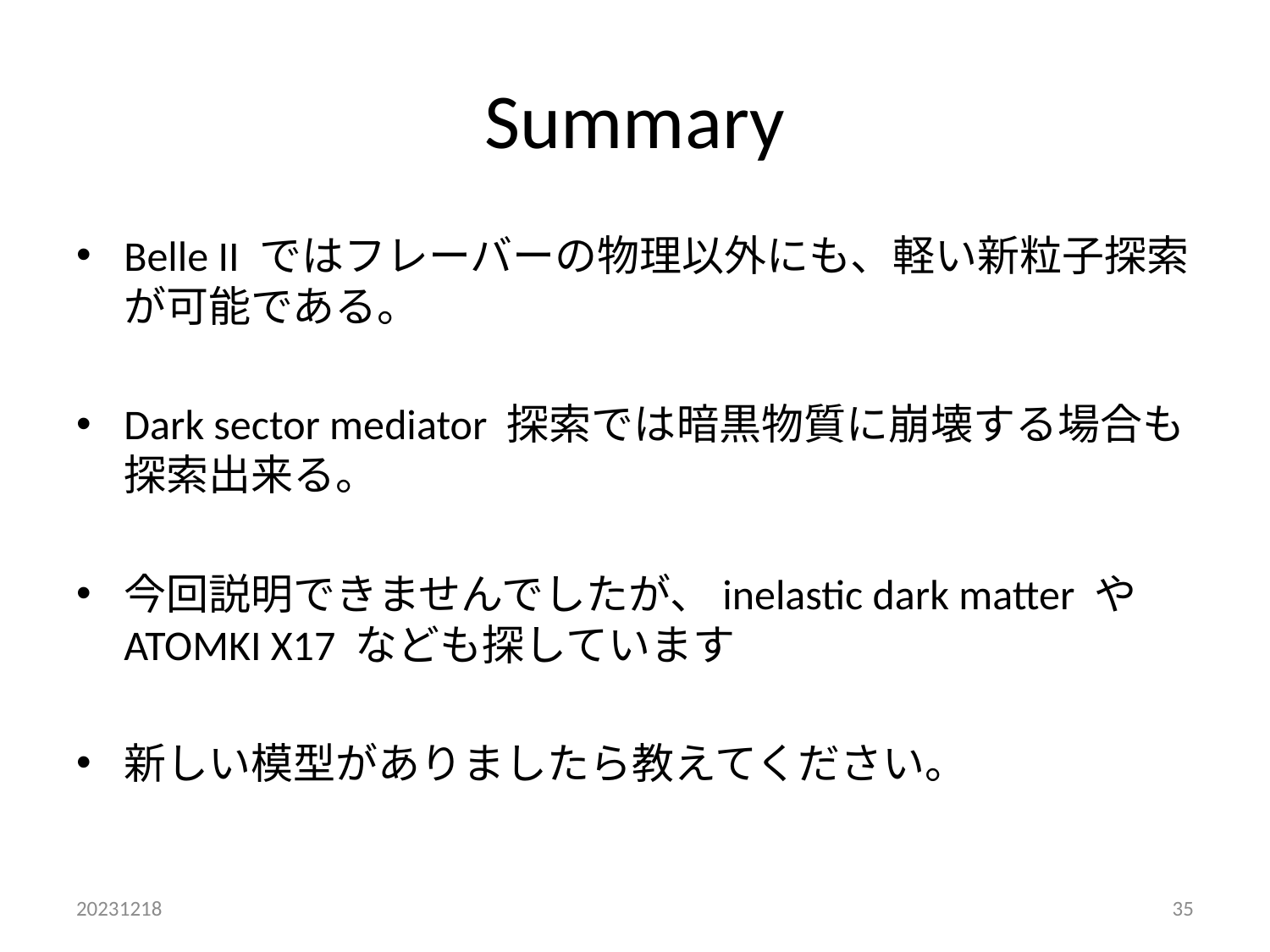

# Summary
Belle II ではフレーバーの物理以外にも、軽い新粒子探索が可能である。

Dark sector mediator 探索では暗黒物質に崩壊する場合も探索出来る。

今回説明できませんでしたが、inelastic dark matter や ATOMKI X17 なども探しています

新しい模型がありましたら教えてください。

20231218
35